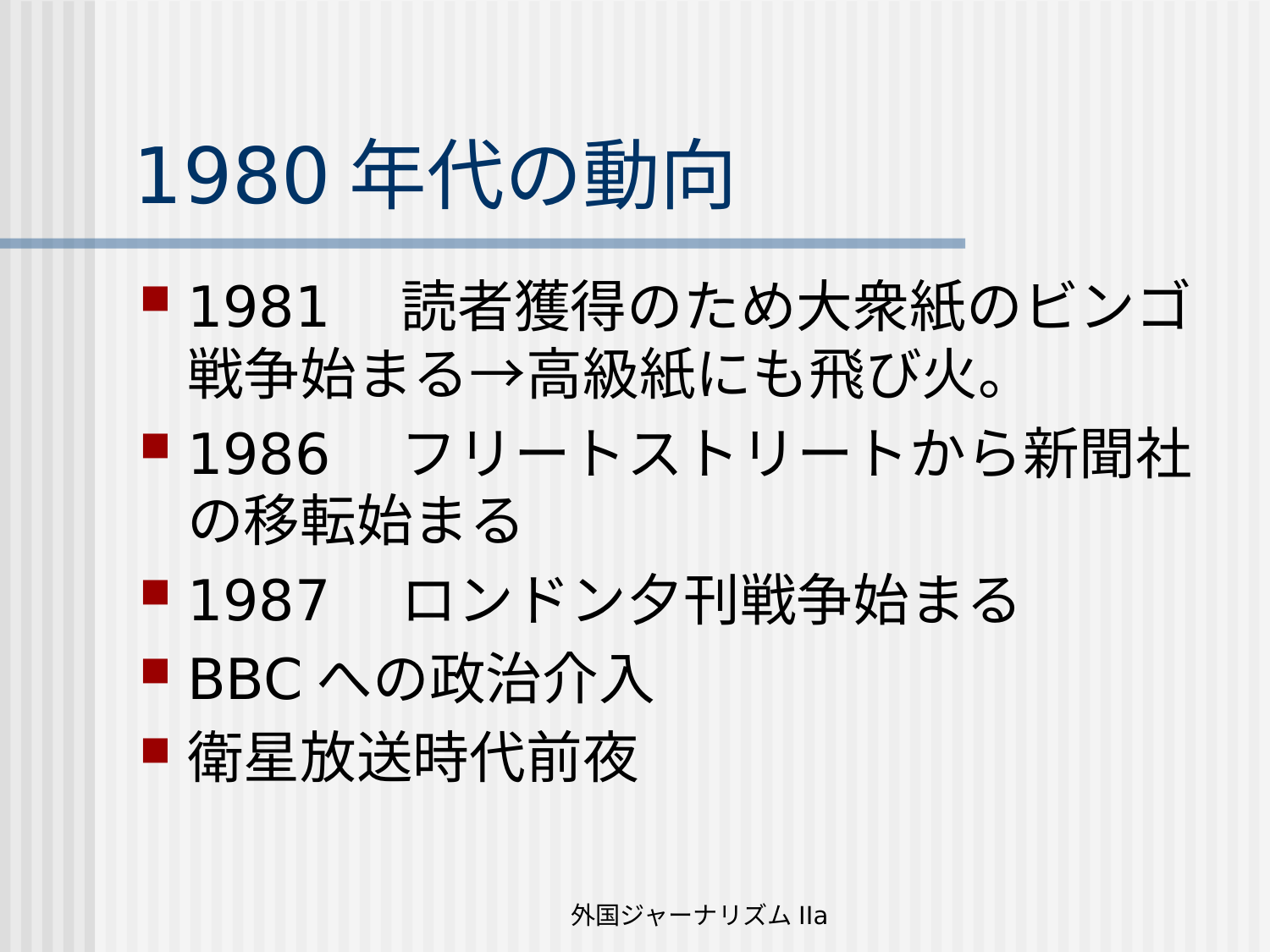

# 1980年代の動向
1981　読者獲得のため大衆紙のビンゴ戦争始まる→高級紙にも飛び火。
1986　フリートストリートから新聞社の移転始まる
1987　ロンドン夕刊戦争始まる
BBCへの政治介入
衛星放送時代前夜
外国ジャーナリズムIIa